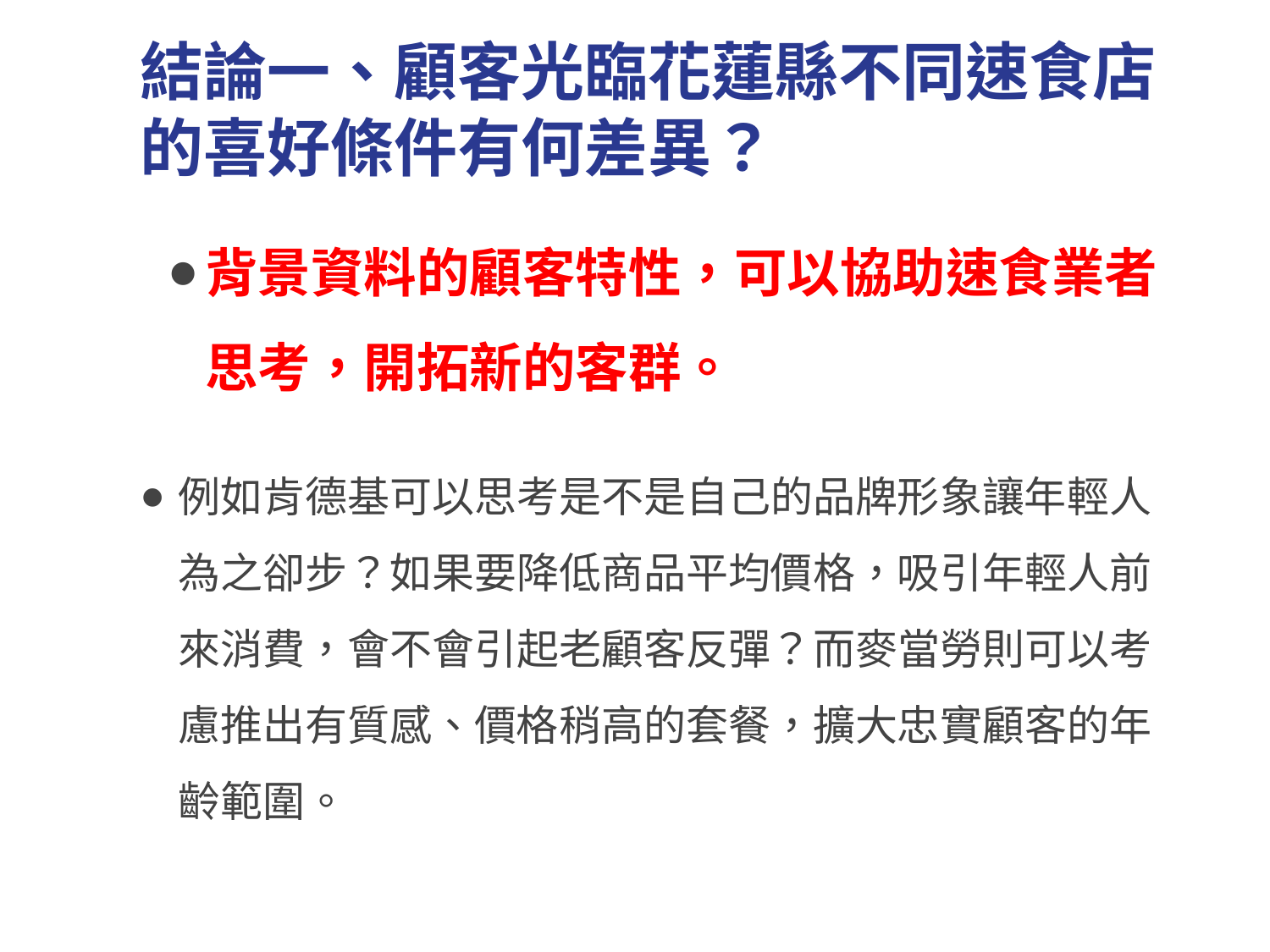

# 結論一、顧客光臨花蓮縣不同速食店的喜好條件有何差異？
背景資料的顧客特性，可以協助速食業者思考，開拓新的客群。
例如肯德基可以思考是不是自己的品牌形象讓年輕人為之卻步？如果要降低商品平均價格，吸引年輕人前來消費，會不會引起老顧客反彈？而麥當勞則可以考慮推出有質感、價格稍高的套餐，擴大忠實顧客的年齡範圍。